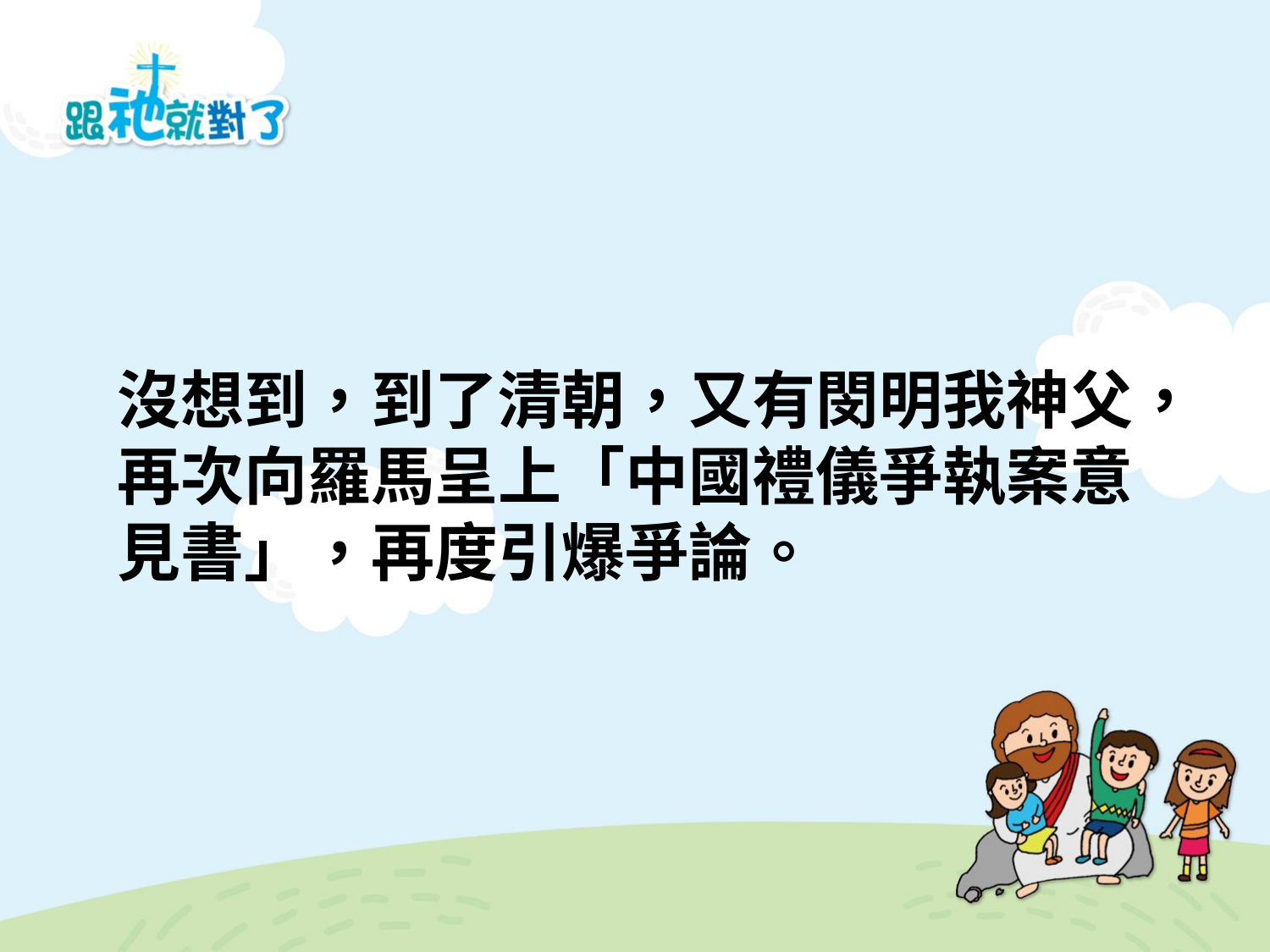

沒想到，到了清朝，又有閔明我神父，再次向羅馬呈上「中國禮儀爭執案意見書」，再度引爆爭論。